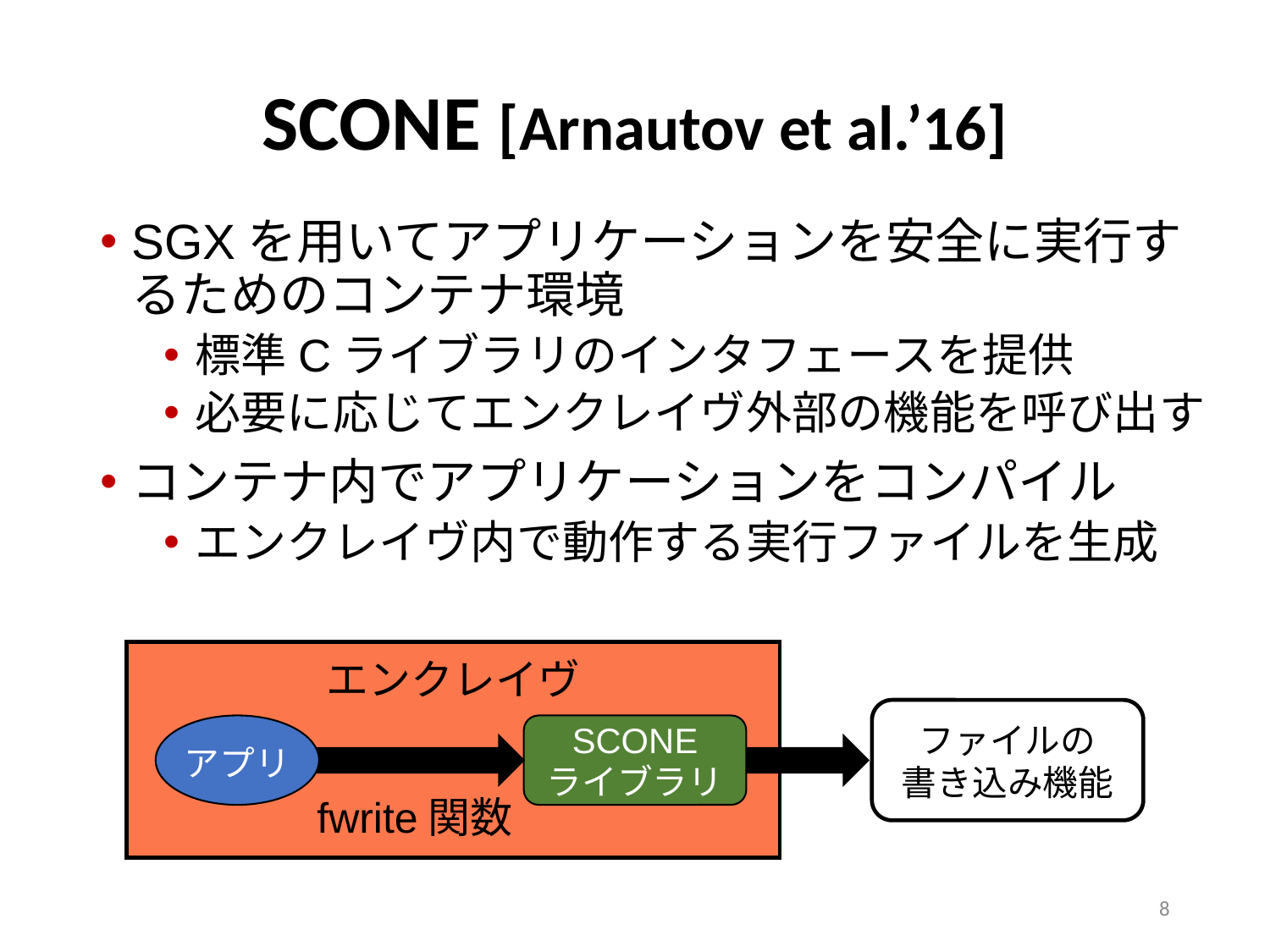

# SCONE [Arnautov et al.’16]
SGXを用いてアプリケーションを安全に実行するためのコンテナ環境
標準Cライブラリのインタフェースを提供
必要に応じてエンクレイヴ外部の機能を呼び出す
コンテナ内でアプリケーションをコンパイル
エンクレイヴ内で動作する実行ファイルを生成
エンクレイヴ
ファイルの
書き込み機能
アプリ
SCONE
ライブラリ

fwrite関数
8